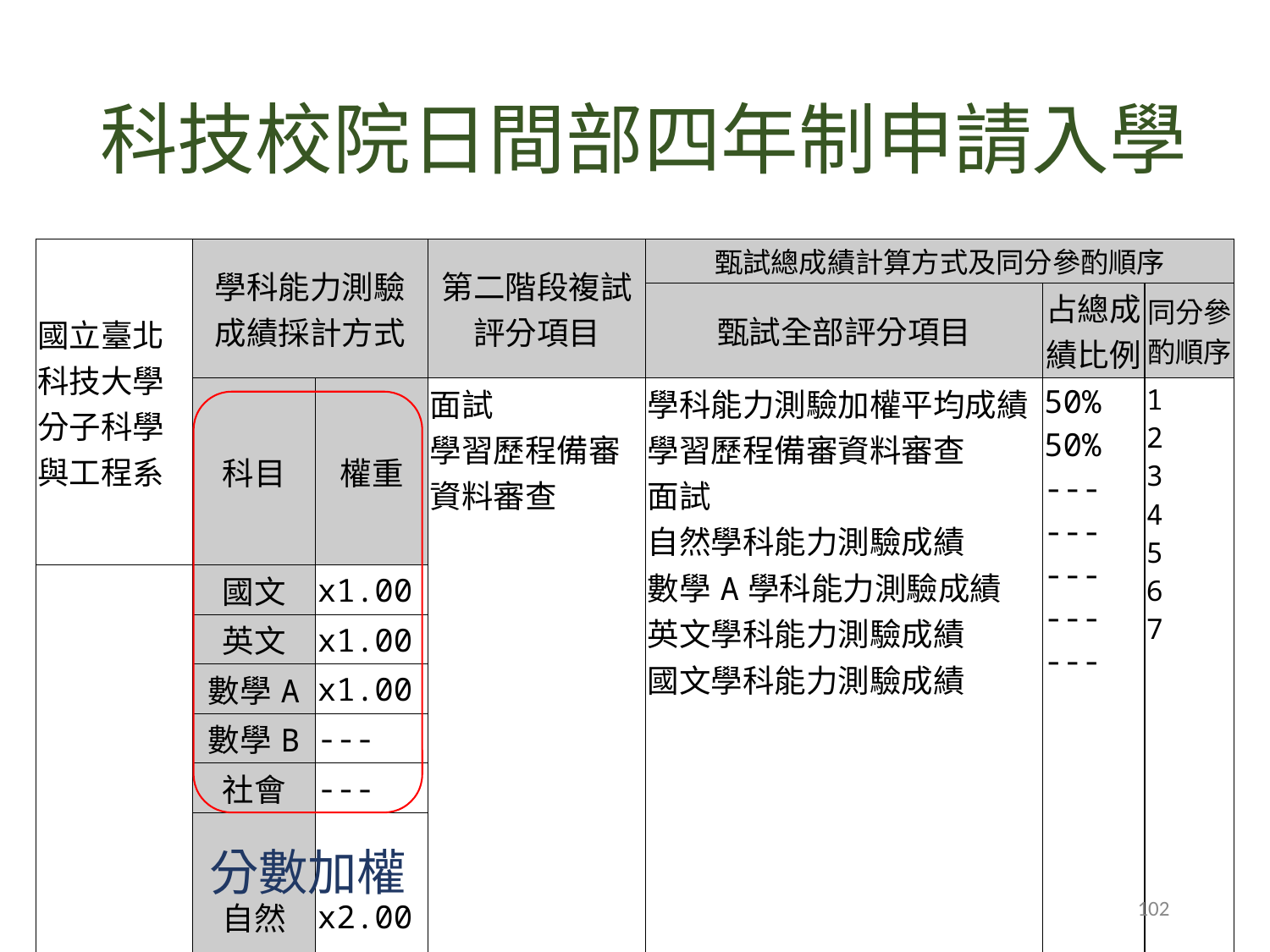

# 科技校院日間部四年制申請入學
| 國立臺北科技大學 分子科學與工程系 | 學科能力測驗 成績採計方式 |  | 第二階段複試 評分項目 | 甄試總成績計算方式及同分參酌順序 |  |  |
| --- | --- | --- | --- | --- | --- | --- |
|  |  |  |  | 甄試全部評分項目 | 占總成 績比例 | 同分參 酌順序 |
|  | 科目 | 權重 | 面試 學習歷程備審資料審查 | 學科能力測驗加權平均成績 學習歷程備審資料審查 面試 自然學科能力測驗成績 數學A學科能力測驗成績 英文學科能力測驗成績 國文學科能力測驗成績 | 50% 50% --- --- --- --- --- | 1 2 3 4 5 6 7 |
|  | 國文 | x1.00 |  |  |  |  |
|  | 英文 | x1.00 |  |  |  |  |
|  | 數學A | x1.00 |  |  |  |  |
|  | 數學B | --- |  |  |  |  |
|  | 社會 | --- |  |  |  |  |
|  | 自然 | x2.00 |  |  |  |  |

分數加權
102